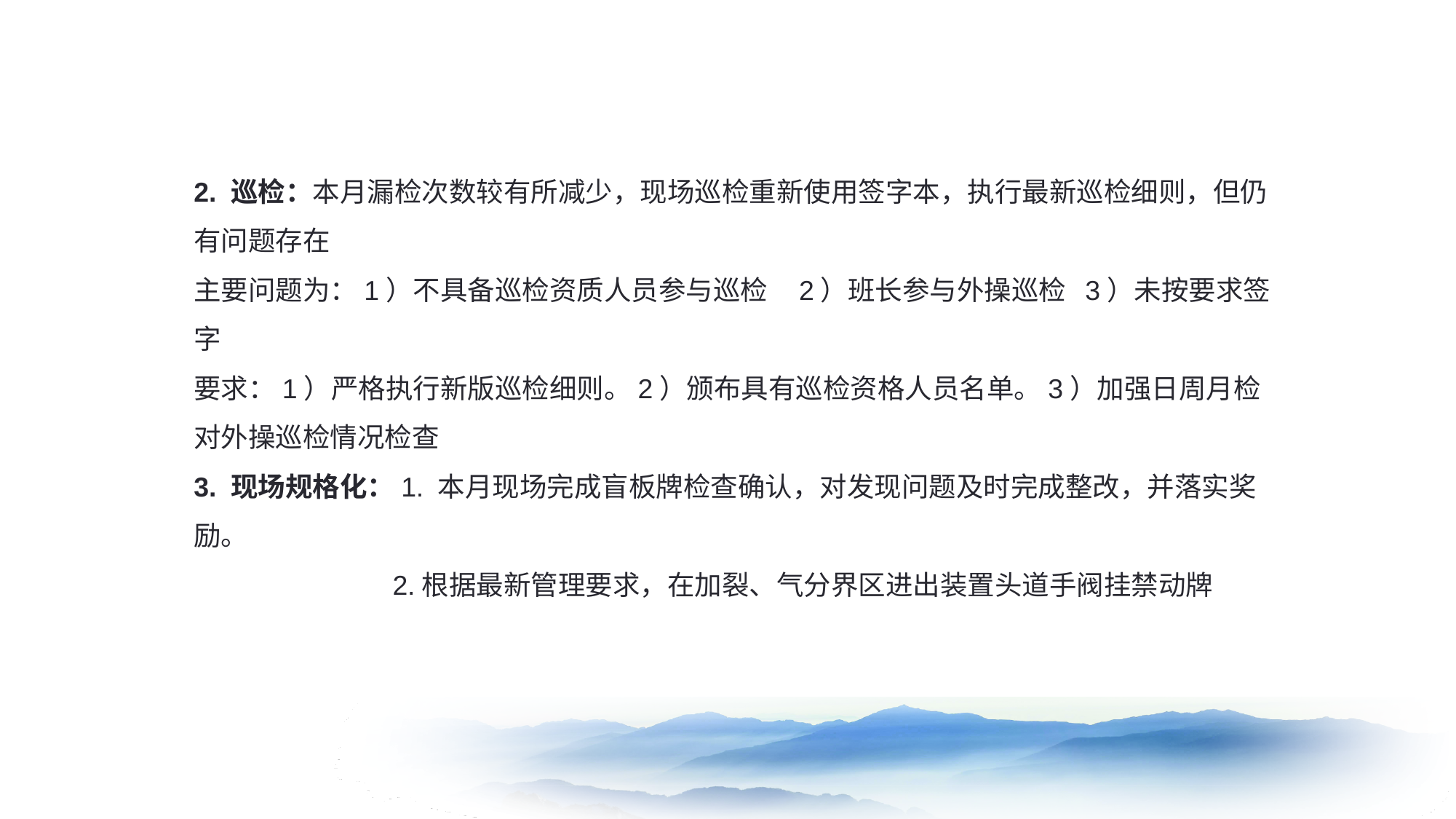

2. 巡检：本月漏检次数较有所减少，现场巡检重新使用签字本，执行最新巡检细则，但仍有问题存在
主要问题为：1）不具备巡检资质人员参与巡检    2）班长参与外操巡检  3）未按要求签字
要求：1）严格执行新版巡检细则。2）颁布具有巡检资格人员名单。3）加强日周月检对外操巡检情况检查
3. 现场规格化：1. 本月现场完成盲板牌检查确认，对发现问题及时完成整改，并落实奖励。
                          2.根据最新管理要求，在加裂、气分界区进出装置头道手阀挂禁动牌